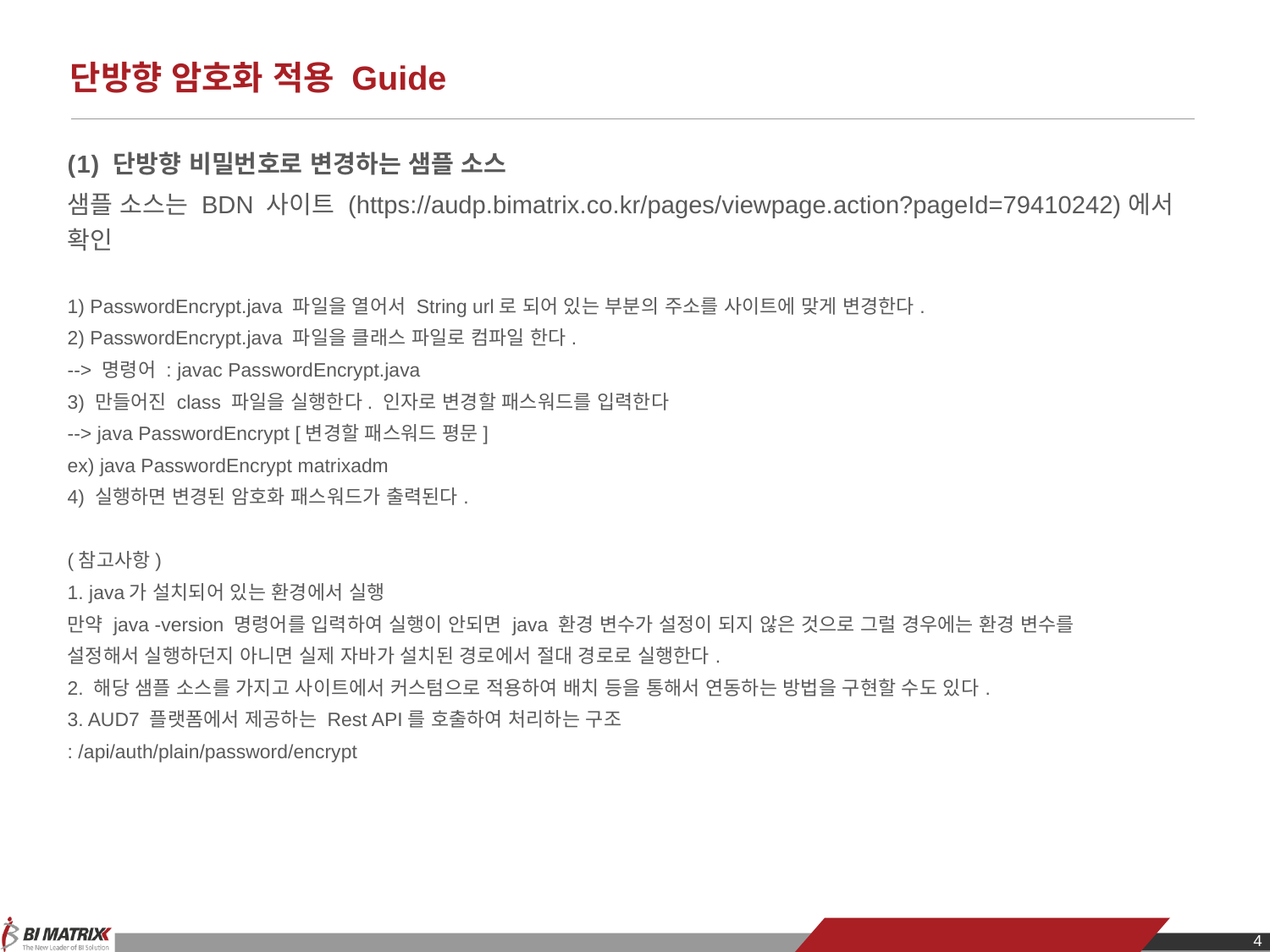

# 단방향 암호화 적용 Guide

 단방향 비밀번호로 변경하는 샘플 소스
샘플 소스는 BDN 사이트 (https://audp.bimatrix.co.kr/pages/viewpage.action?pageId=79410242)에서 확인

1) PasswordEncrypt.java 파일을 열어서 String url로 되어 있는 부분의 주소를 사이트에 맞게 변경한다.
2) PasswordEncrypt.java 파일을 클래스 파일로 컴파일 한다.
--> 명령어 : javac PasswordEncrypt.java
3) 만들어진 class 파일을 실행한다. 인자로 변경할 패스워드를 입력한다
--> java PasswordEncrypt [변경할 패스워드 평문]
ex) java PasswordEncrypt matrixadm
4) 실행하면 변경된 암호화 패스워드가 출력된다.

(참고사항)
1. java가 설치되어 있는 환경에서 실행
만약 java -version 명령어를 입력하여 실행이 안되면 java 환경 변수가 설정이 되지 않은 것으로 그럴 경우에는 환경 변수를
설정해서 실행하던지 아니면 실제 자바가 설치된 경로에서 절대 경로로 실행한다.
2. 해당 샘플 소스를 가지고 사이트에서 커스텀으로 적용하여 배치 등을 통해서 연동하는 방법을 구현할 수도 있다.
3. AUD7 플랫폼에서 제공하는 Rest API를 호출하여 처리하는 구조
: /api/auth/plain/password/encrypt
4